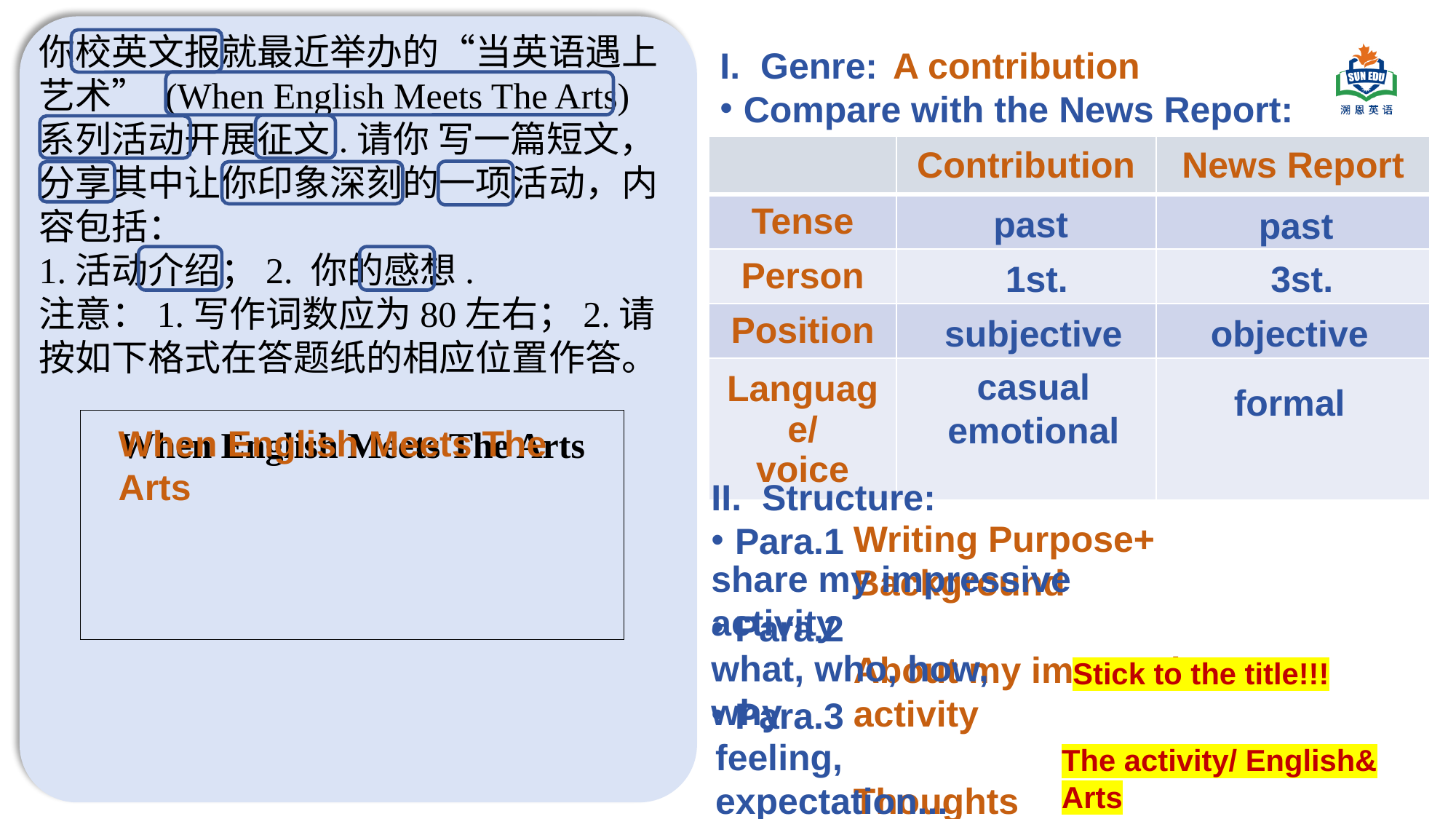

你校英文报就最近举办的“当英语遇上艺术” (When English Meets The Arts) 系列活动开展征文.请你 写一篇短文，分享其中让你印象深刻的一项活动，内容包括：1.活动介绍；2. 你的感想.注意：1.写作词数应为80左右；2.请按如下格式在答题纸的相应位置作答。

When English Meets The Arts

I.  Genre:
Compare with the News Report:

A contribution

|  | Contribution | News Report |
| --- | --- | --- |
| Tense |  |  |
| Person |  |  |
| Position |  |  |
| Language/ voice |  |  |

past
past

1st.
3st.
subjective
objective
casual
emotional
formal

When English Meets The Arts
II.  Structure:
Para.1

Para.2

Para.3

Writing Purpose+ Background

About my impressive activity

Thoughts
share my impressive activity
what, who, how, why
Stick to the title!!!
feeling, expectation...
The activity/ English& Arts